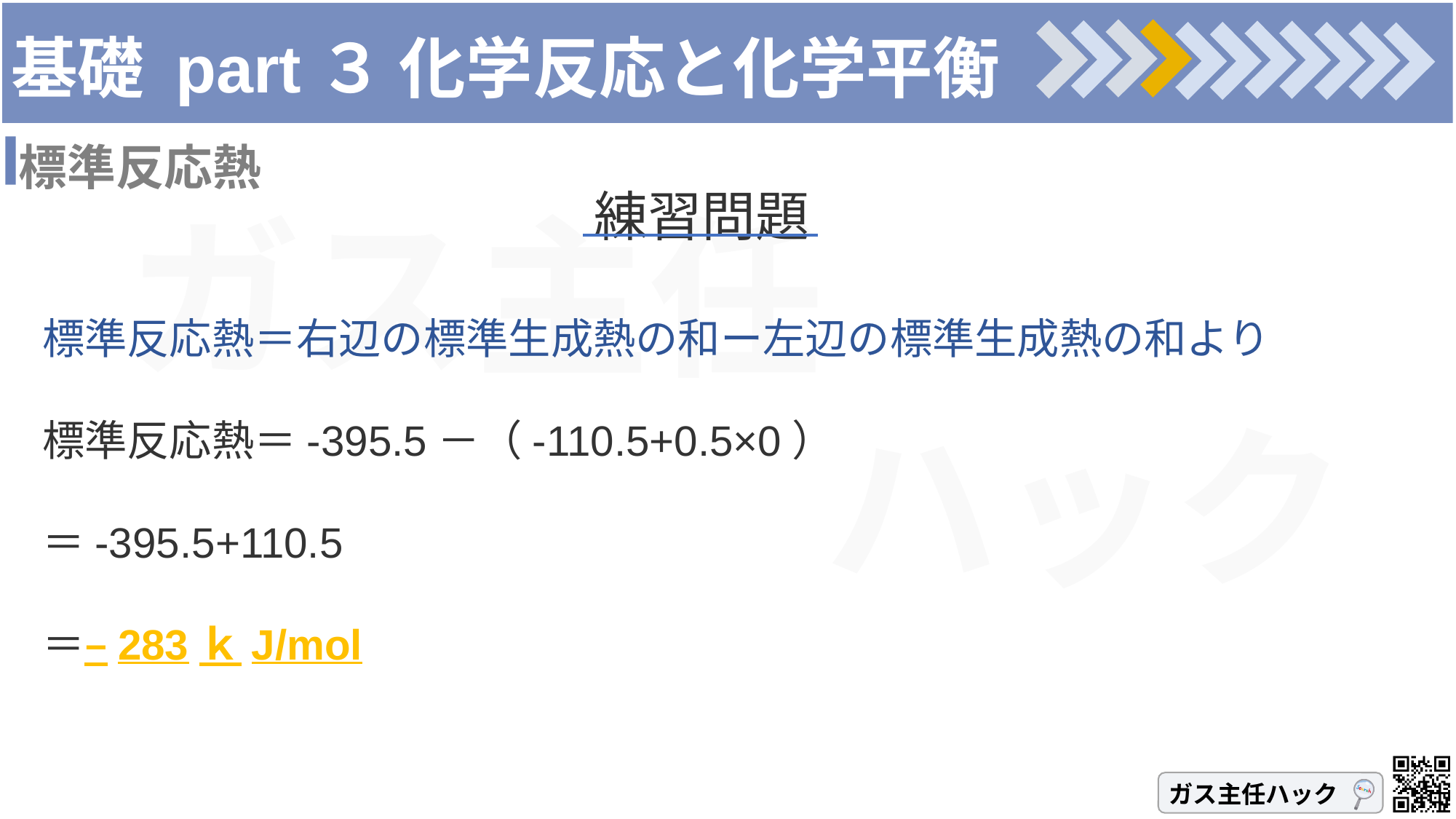

# 基礎 part３ 化学反応と化学平衡

標準反応熱

練習問題
標準反応熱＝右辺の標準生成熱の和ー左辺の標準生成熱の和より

標準反応熱＝-395.5－（-110.5+0.5×0）
＝-395.5+110.5
＝–283ｋJ/mol